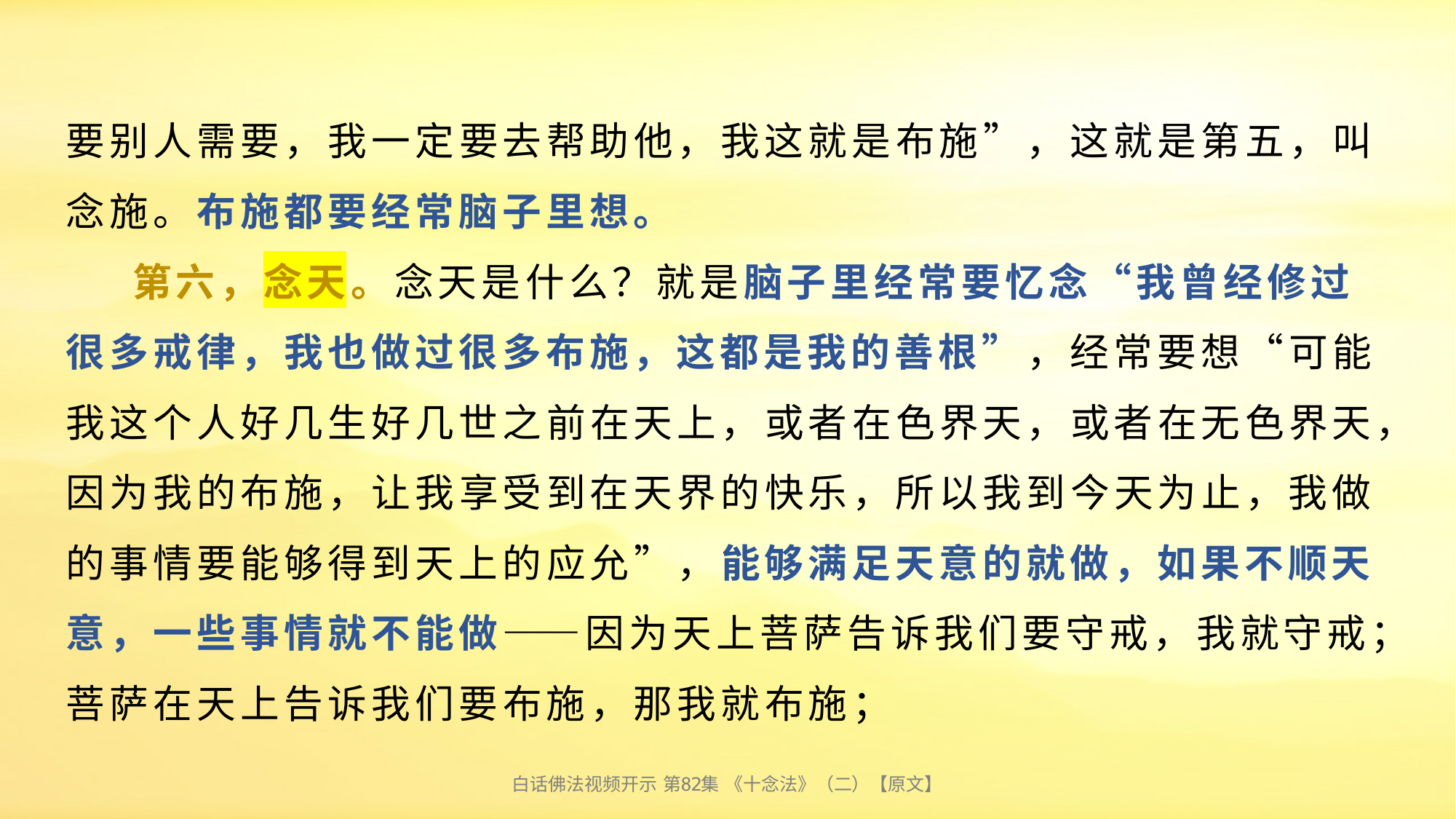

# 要别人需要，我一定要去帮助他，我这就是布施”，这就是第五，叫念施。布施都要经常脑子里想。 第六，念天。念天是什么？就是脑子里经常要忆念“我曾经修过很多戒律，我也做过很多布施，这都是我的善根”，经常要想“可能我这个人好几生好几世之前在天上，或者在色界天，或者在无色界天，因为我的布施，让我享受到在天界的快乐，所以我到今天为止，我做的事情要能够得到天上的应允”，能够满足天意的就做，如果不顺天意，一些事情就不能做——因为天上菩萨告诉我们要守戒，我就守戒；菩萨在天上告诉我们要布施，那我就布施；
白话佛法视频开示 第82集 《十念法》（二）【原文】